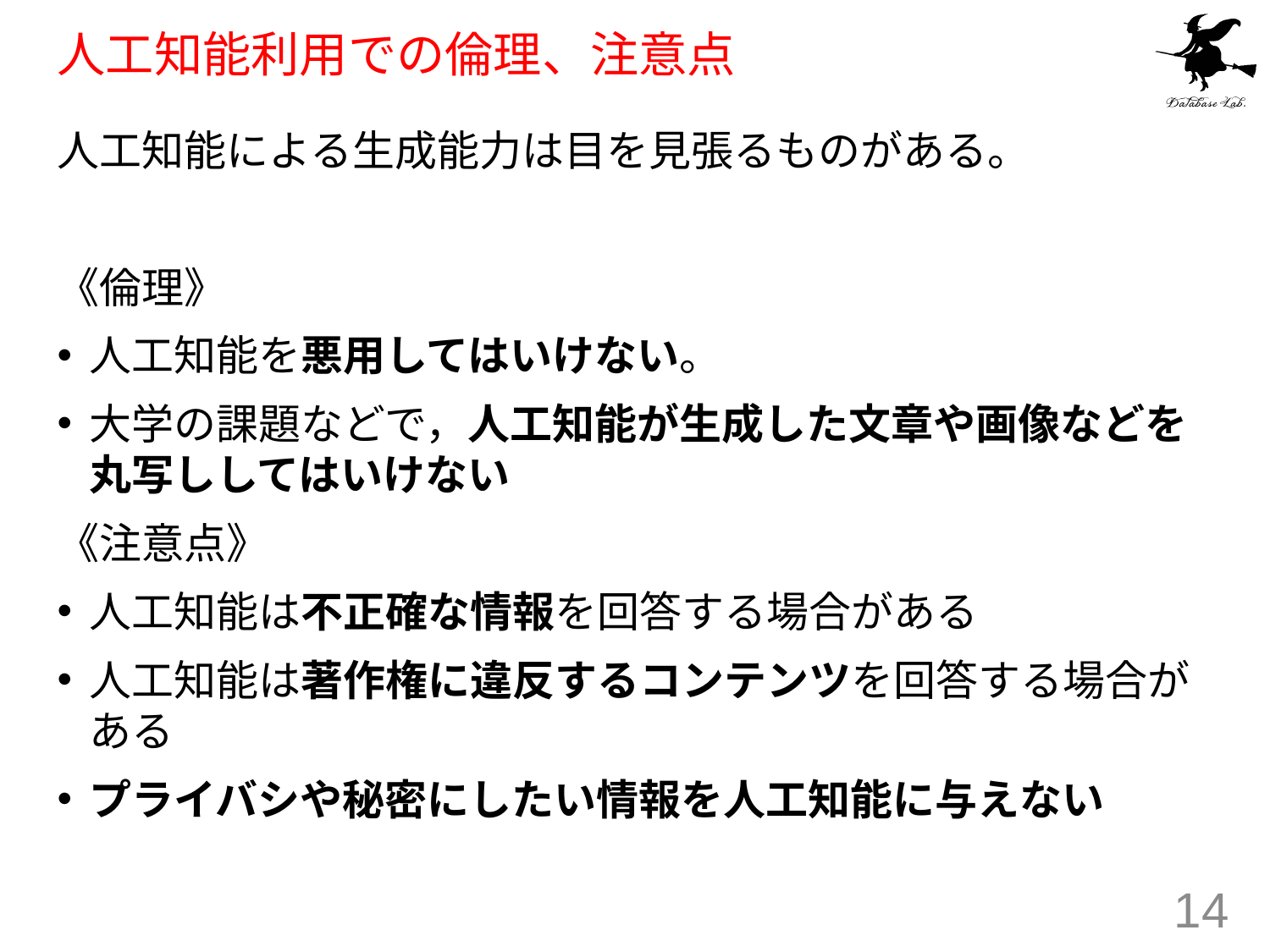

# 人工知能利用での倫理、注意点
人工知能による生成能力は目を見張るものがある。

《倫理》
人工知能を悪用してはいけない。
大学の課題などで，人工知能が生成した文章や画像などを丸写ししてはいけない
《注意点》
人工知能は不正確な情報を回答する場合がある
人工知能は著作権に違反するコンテンツを回答する場合がある
プライバシや秘密にしたい情報を人工知能に与えない

14